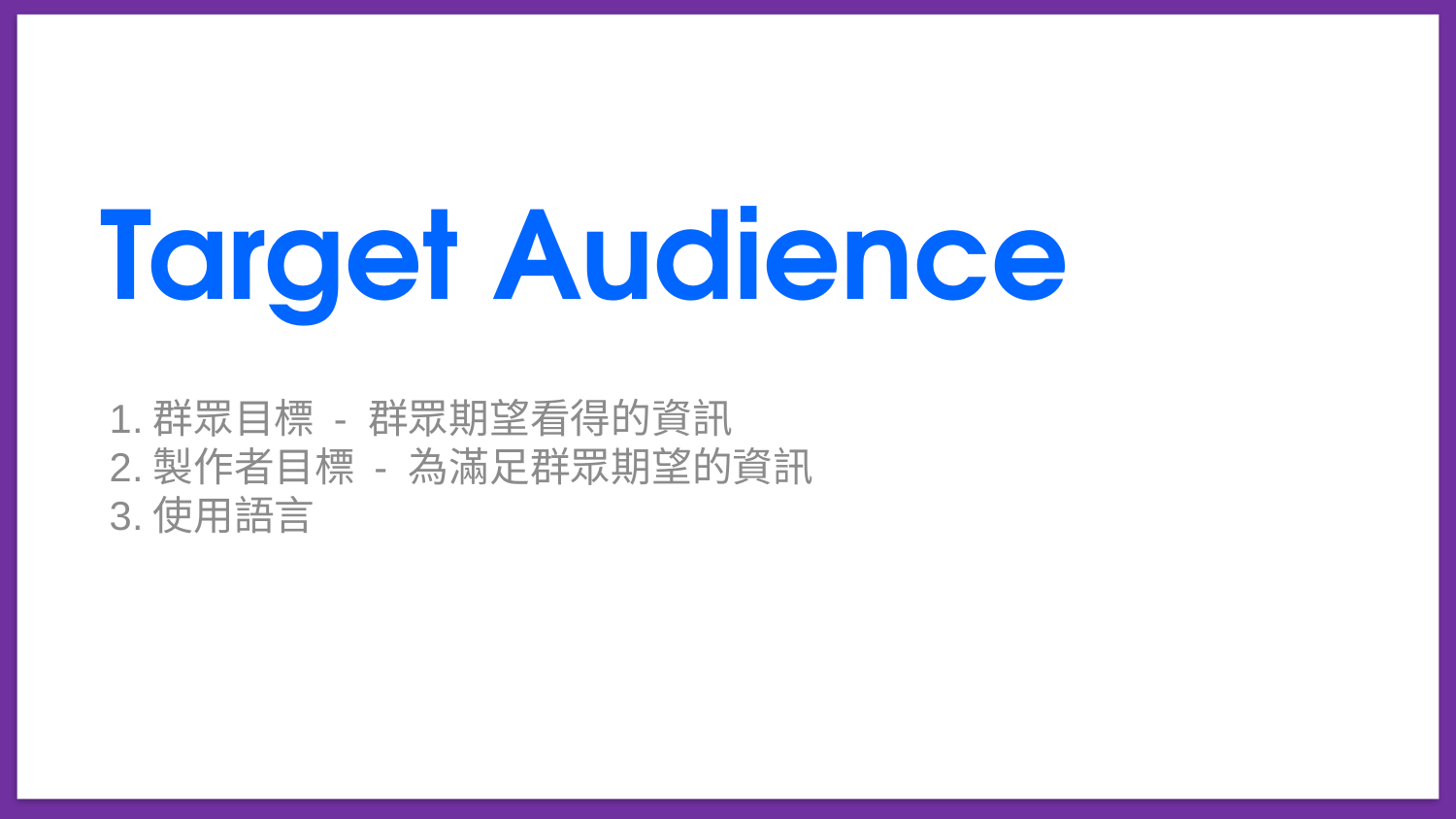

Target Audience
1.群眾目標 - 群眾期望看得的資訊
2.製作者目標 - 為滿足群眾期望的資訊
3.使用語言